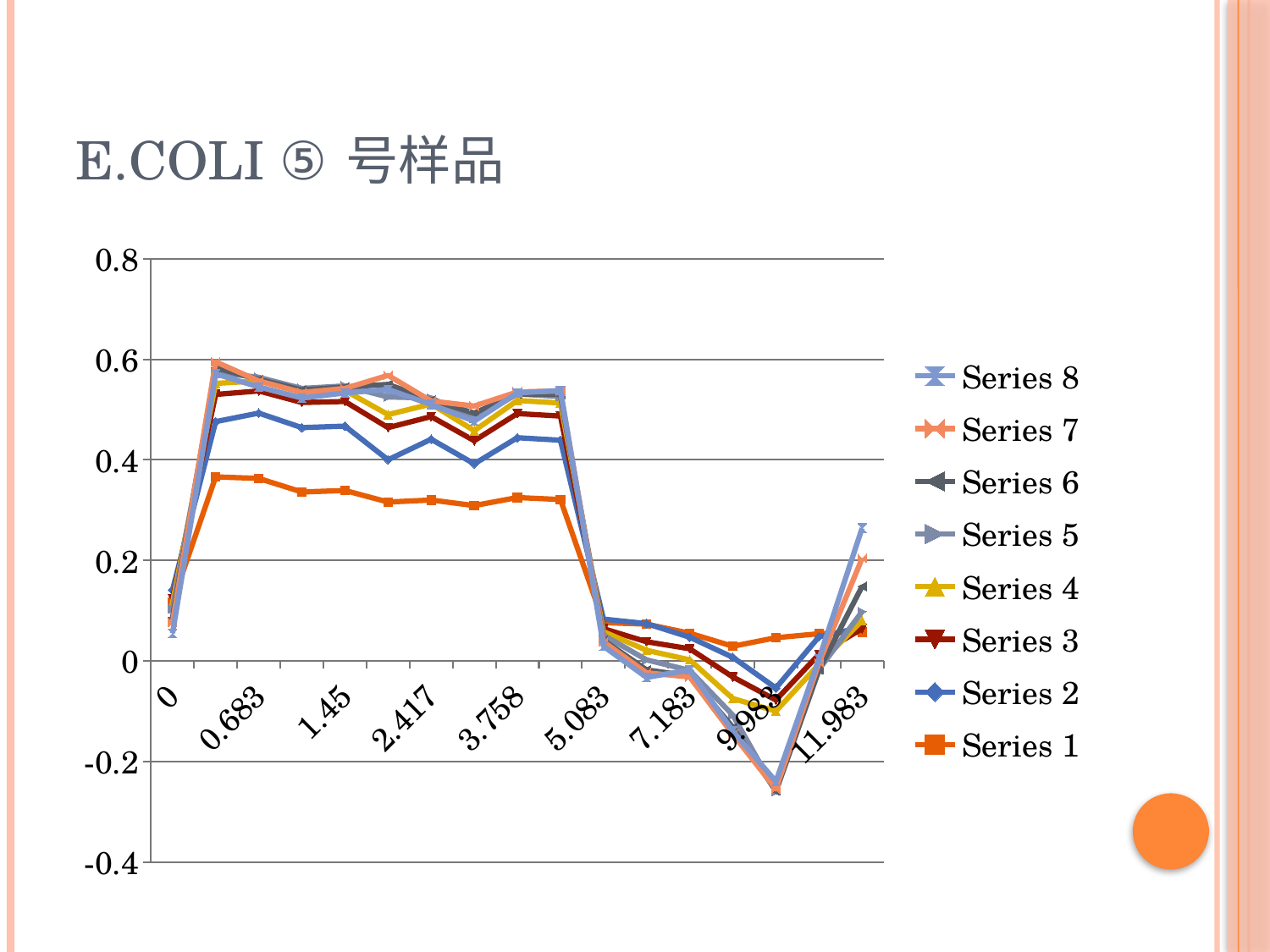

# E.coli ⑤号样品

### Chart

| Category | Series 1 | Series 2 | Series 3 | Series 4 | Series 5 | Series 6 | Series 7 | Series 8 |
|---|---|---|---|---|---|---|---|---|
| 0 | 0.11700000000000002 | 0.024 | -0.017 | -0.00800000000000001 | -0.012999999999999998 | -0.017 | -0.010000000000000005 | -0.02100000000000001 |
| 0.38300000000000034 | 0.3660000000000003 | 0.11 | 0.054 | 0.022 | 0.022 | 0.009000000000000003 | 0.012 | -0.024 |
| 0.68300000000000005 | 0.3630000000000003 | 0.13 | 0.044 | 0.02000000000000001 | 0.0070000000000000045 | -0.004000000000000004 | -0.0030000000000000022 | -0.012 |
| 1.0329999999999988 | 0.3360000000000004 | 0.128 | 0.05 | 0.02000000000000001 | 0.00800000000000001 | -0.0030000000000000022 | -0.0050000000000000044 | -0.010999999999999998 |
| 1.45 | 0.3390000000000004 | 0.128 | 0.049000000000000044 | 0.022 | 0.009000000000000003 | -0.002000000000000002 | -0.0030000000000000022 | -0.009000000000000003 |
| 1.9500000000000011 | 0.31600000000000034 | 0.08400000000000005 | 0.06400000000000007 | 0.026 | 0.03500000000000001 | 0.025 | 0.018 | -0.028 |
| 2.4169999999999976 | 0.32000000000000034 | 0.12100000000000002 | 0.04500000000000001 | 0.025 | 0.012 | -0.004000000000000004 | -0.002000000000000002 | -0.0070000000000000045 |
| 3.05 | 0.3090000000000003 | 0.08300000000000005 | 0.046 | 0.02000000000000001 | 0.024 | 0.010999999999999998 | 0.014 | -0.030000000000000002 |
| 3.758 | 0.32500000000000034 | 0.11899999999999998 | 0.048 | 0.026 | 0.012999999999999998 | 0.0 | 0.004000000000000004 | -0.002000000000000002 |
| 4.383 | 0.32100000000000034 | 0.11799999999999998 | 0.048 | 0.026 | 0.012999999999999998 | 0.004000000000000004 | 0.0070000000000000045 | 0.001000000000000001 |
| 5.0830000000000002 | 0.076 | 0.0070000000000000045 | -0.019000000000000017 | -0.0060000000000000045 | -0.0070000000000000045 | -0.010000000000000005 | -0.0030000000000000022 | -0.009000000000000003 |
| 5.9829999999999997 | 0.07300000000000001 | 0.001000000000000001 | -0.036 | -0.017 | -0.019000000000000017 | -0.02000000000000001 | -0.0060000000000000045 | -0.009000000000000003 |
| 7.1829999999999954 | 0.055000000000000014 | -0.00800000000000001 | -0.023 | -0.022 | -0.02100000000000001 | -0.010999999999999998 | -0.002000000000000002 | 0.014 |
| 8.455000000000009 | 0.029 | -0.022 | -0.039000000000000014 | -0.043000000000000003 | -0.033 | -0.024 | -0.014 | 0.0060000000000000045 |
| 9.9830000000000005 | 0.046 | -0.1 | -0.024 | -0.022 | -0.16 | 0.001000000000000001 | 0.004000000000000004 | 0.014999999999999998 |
| 10.983000000000002 | 0.054 | -0.0060000000000000045 | -0.03500000000000001 | -0.02000000000000001 | -0.010000000000000005 | -0.001000000000000001 | 0.014 | 0.00800000000000001 |
| 11.983000000000002 | 0.05700000000000002 | 0.010000000000000005 | -0.0030000000000000022 | 0.016000000000000018 | 0.018 | 0.05 | 0.056 | 0.06000000000000003 |